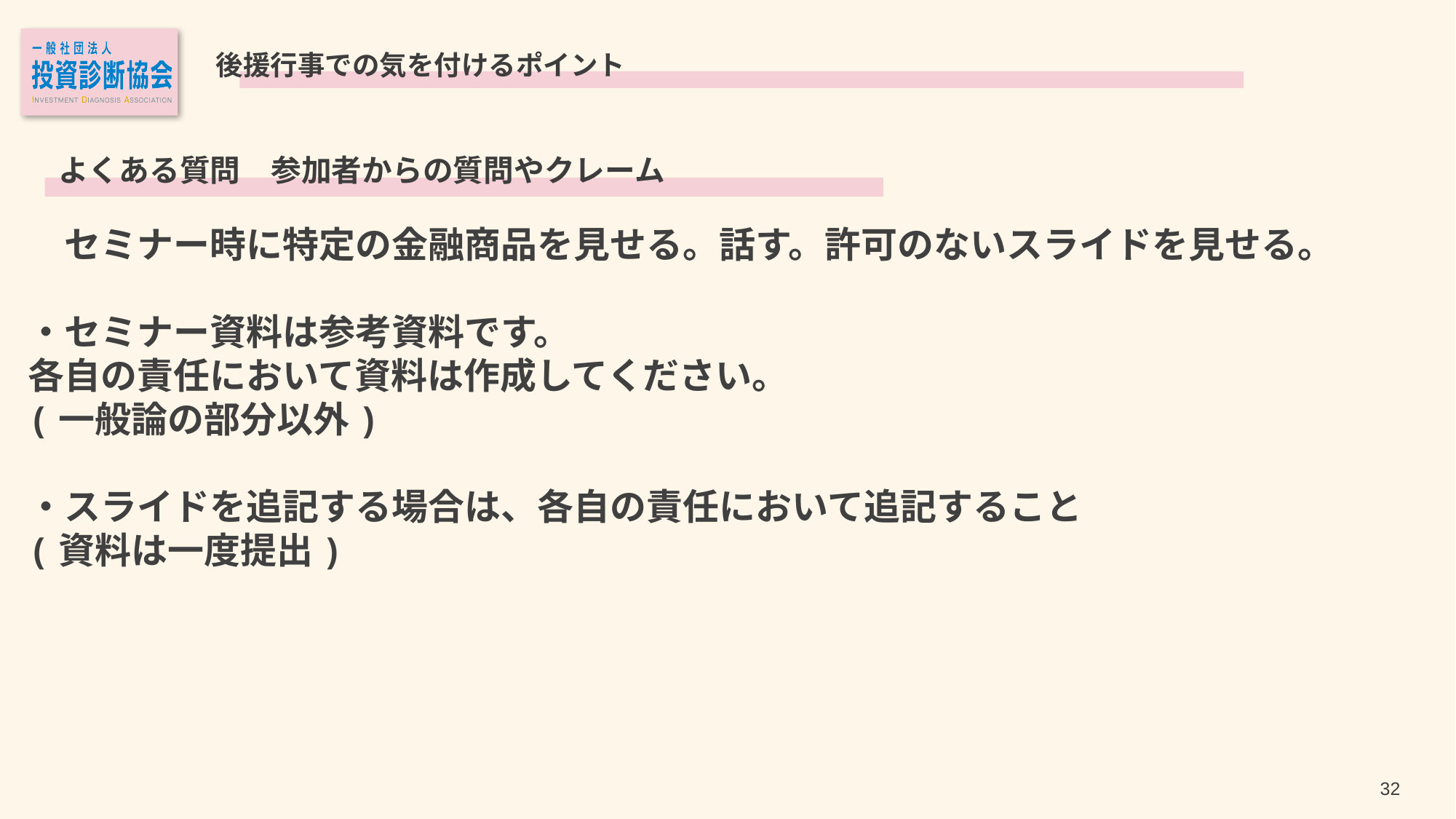

後援行事での気を付けるポイント

よくある質問　参加者からの質問やクレーム

　セミナー時に特定の金融商品を見せる。話す。許可のないスライドを見せる。

・セミナー資料は参考資料です。
各自の責任において資料は作成してください。
(一般論の部分以外)

・スライドを追記する場合は、各自の責任において追記すること
(資料は一度提出)
32